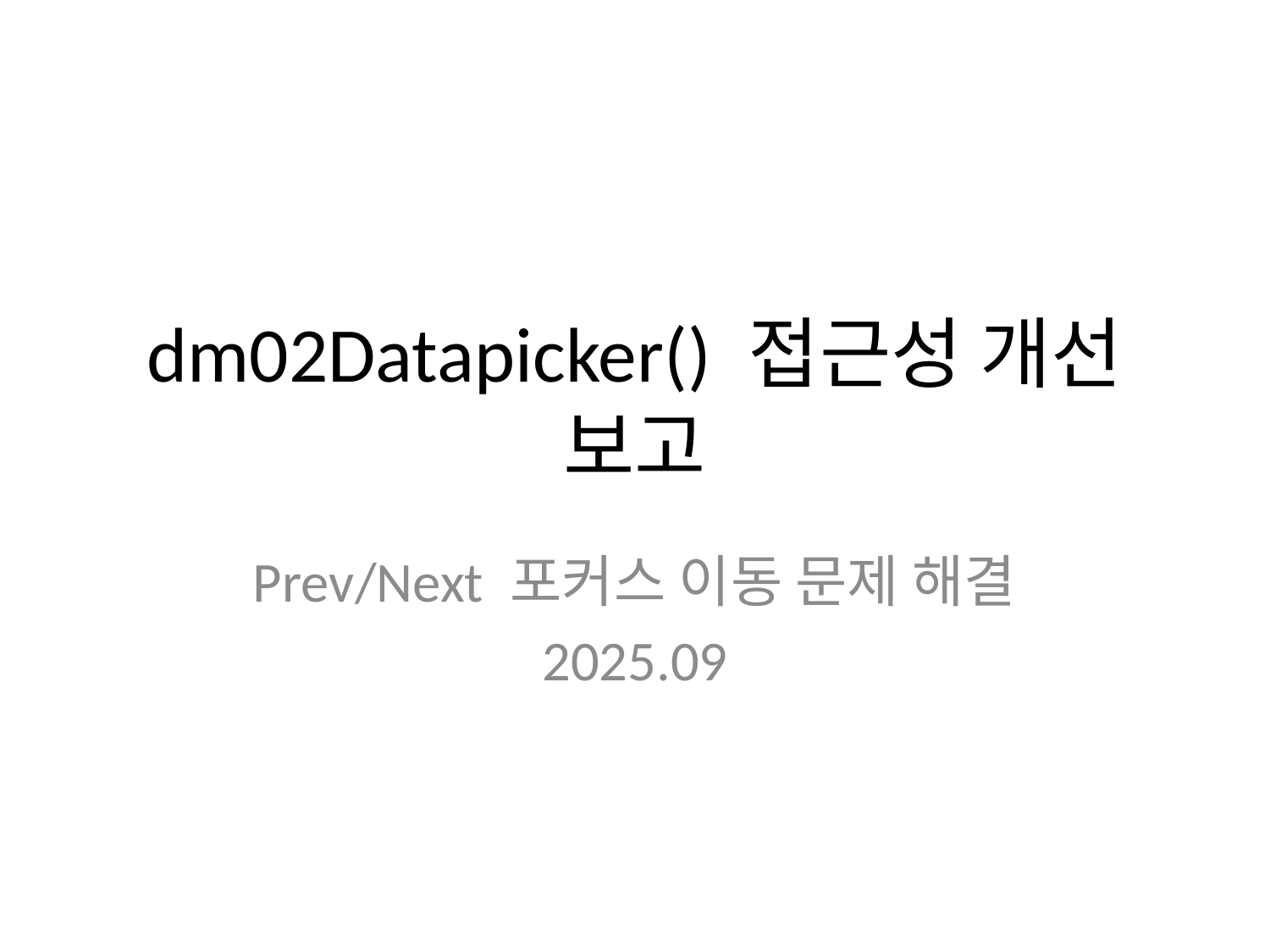

# dm02Datapicker() 접근성 개선 보고
Prev/Next 포커스 이동 문제 해결
2025.09